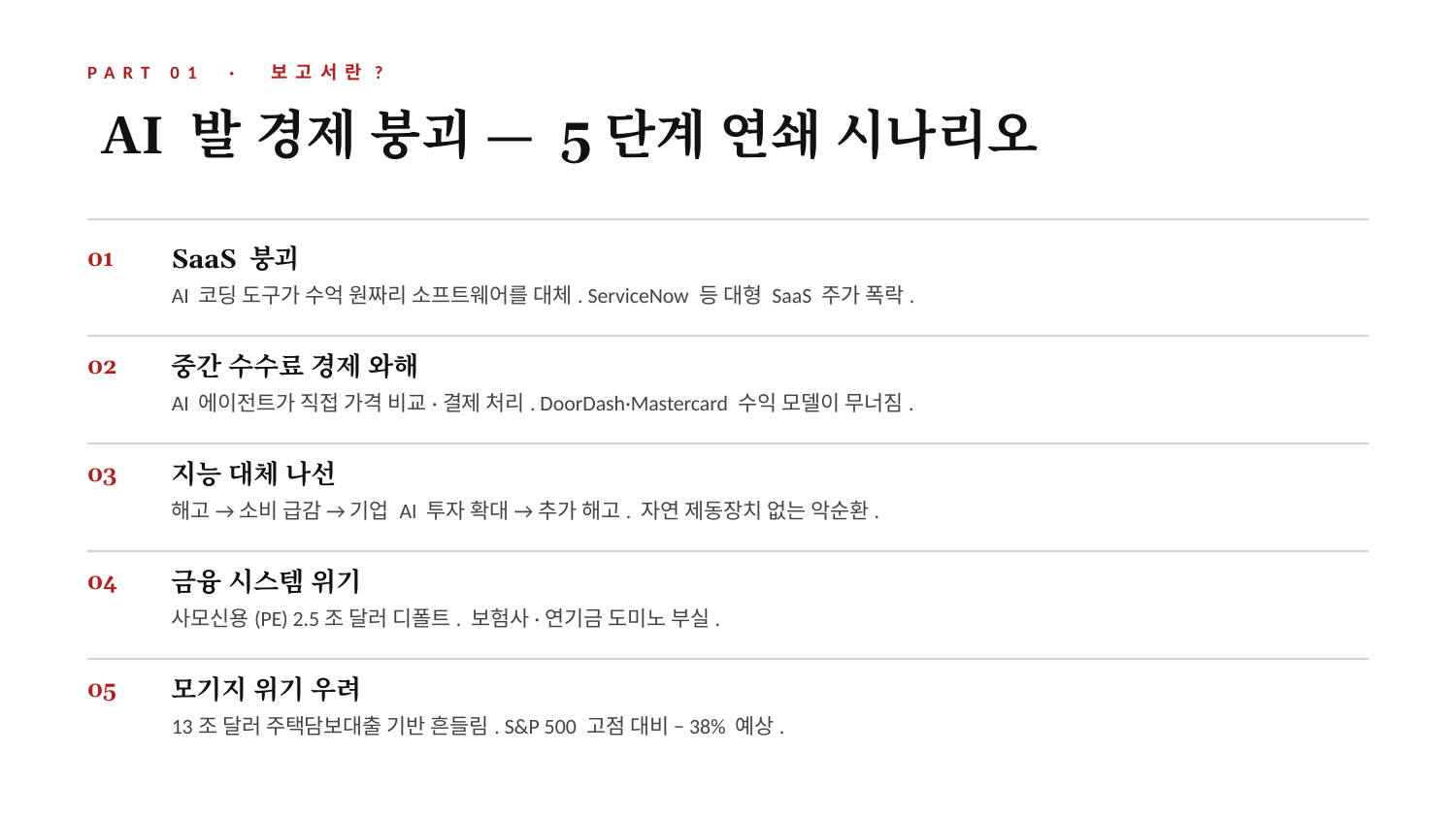

PART 01  ·  보고서란?
AI 발 경제 붕괴 — 5단계 연쇄 시나리오

01
SaaS 붕괴
AI 코딩 도구가 수억 원짜리 소프트웨어를 대체. ServiceNow 등 대형 SaaS 주가 폭락.

02
중간 수수료 경제 와해
AI 에이전트가 직접 가격 비교·결제 처리. DoorDash·Mastercard 수익 모델이 무너짐.

03
지능 대체 나선
해고 → 소비 급감 → 기업 AI 투자 확대 → 추가 해고. 자연 제동장치 없는 악순환.

04
금융 시스템 위기
사모신용(PE) 2.5조 달러 디폴트. 보험사·연기금 도미노 부실.

05
모기지 위기 우려
13조 달러 주택담보대출 기반 흔들림. S&P 500 고점 대비 −38% 예상.